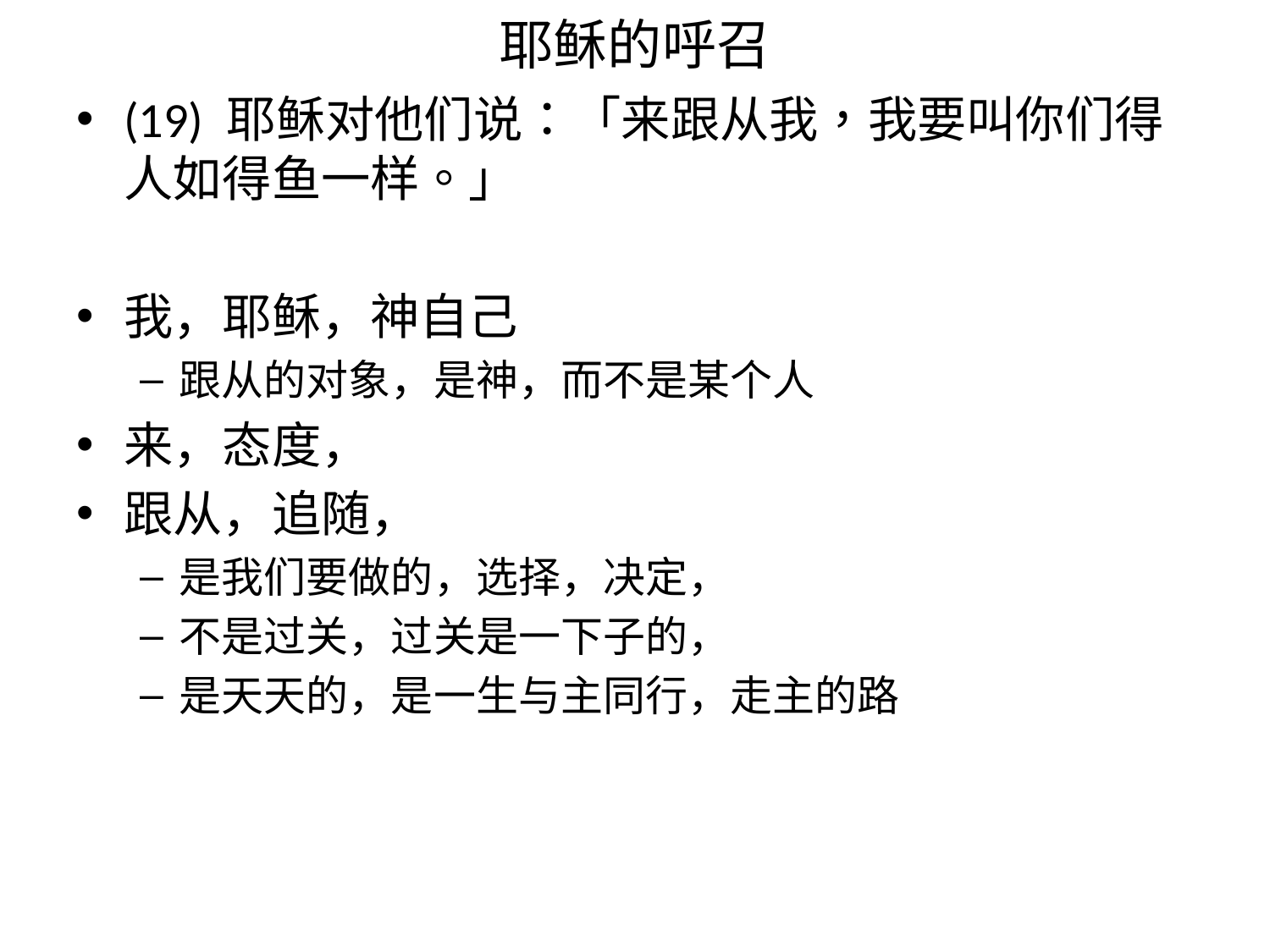

# 耶稣的呼召
(19) 耶稣对他们说：「来跟从我，我要叫你们得人如得鱼一样。」

我，耶稣，神自己
跟从的对象，是神，而不是某个人
来，态度，
跟从，追随，
是我们要做的，选择，决定，
不是过关，过关是一下子的，
是天天的，是一生与主同行，走主的路